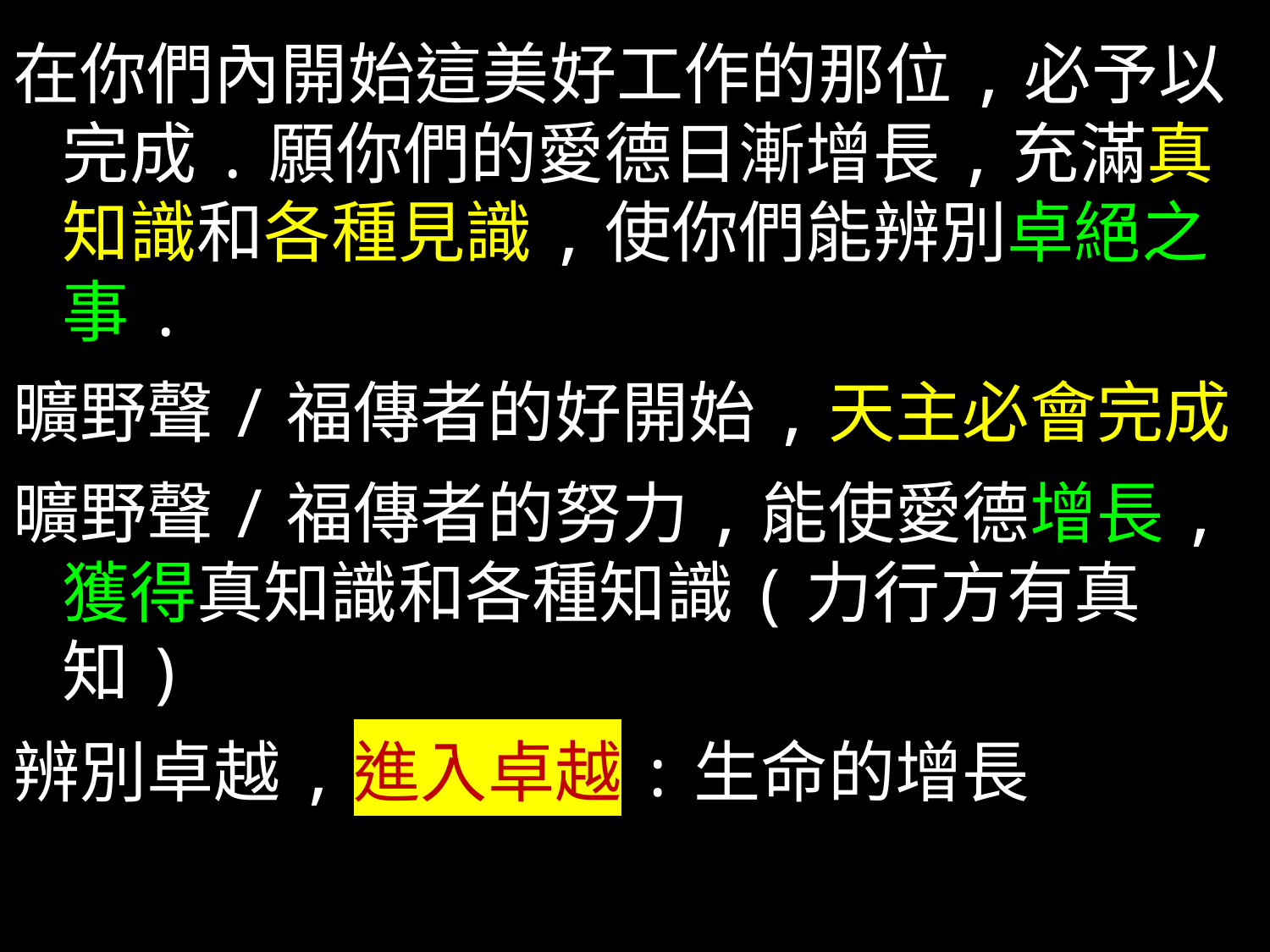

在你們內開始這美好工作的那位,必予以完成.願你們的愛德日漸增長,充滿真知識和各種見識,使你們能辨別卓絕之事.
曠野聲/福傳者的好開始,天主必會完成
曠野聲/福傳者的努力,能使愛德增長,獲得真知識和各種知識(力行方有真知)
辨別卓越,進入卓越:生命的增長